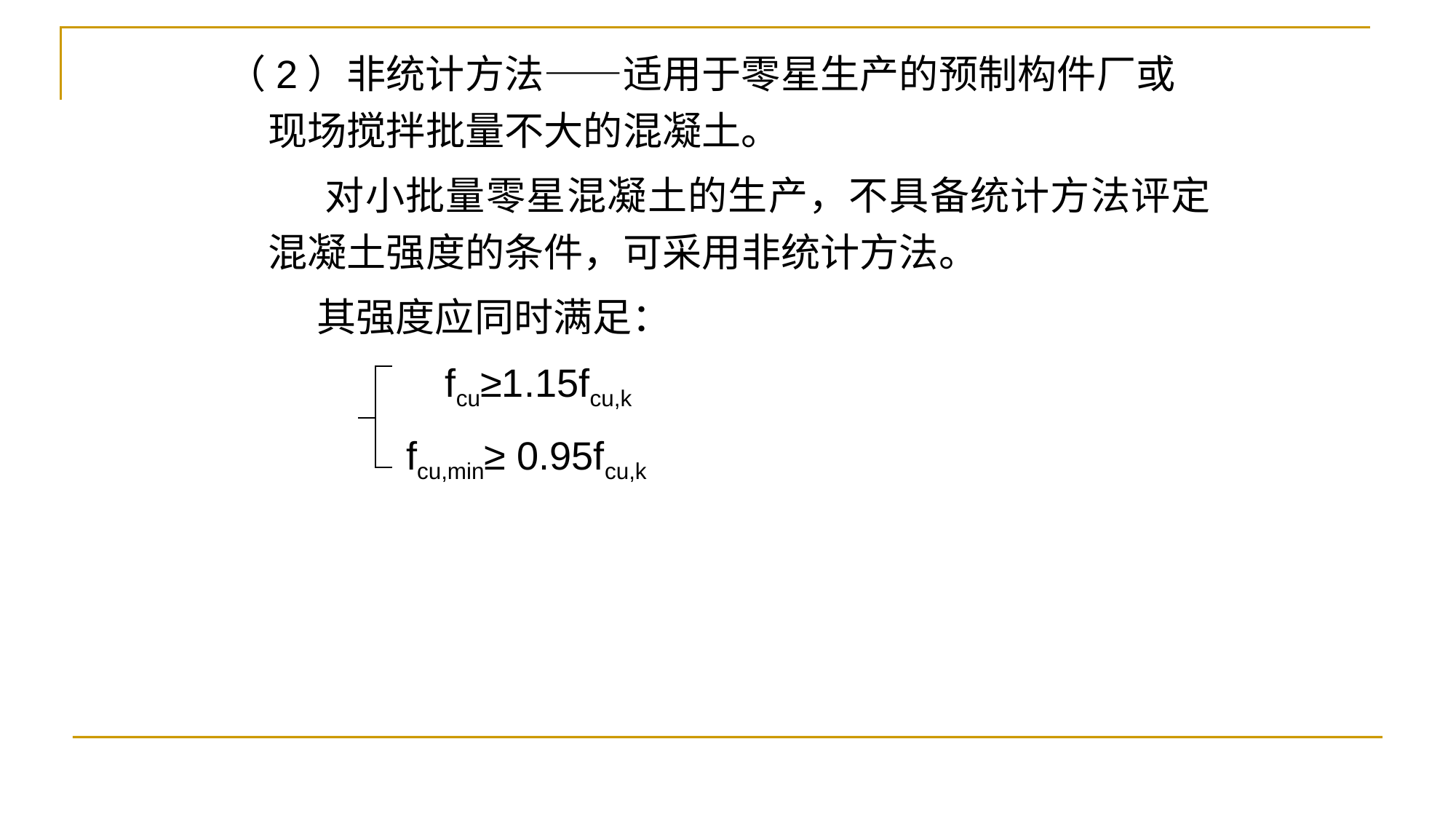

（2）非统计方法——适用于零星生产的预制构件厂或现场搅拌批量不大的混凝土。
         对小批量零星混凝土的生产，不具备统计方法评定混凝土强度的条件，可采用非统计方法。
         其强度应同时满足：
                    fcu≥1.15fcu,k
                     fcu,min≥ 0.95fcu,k